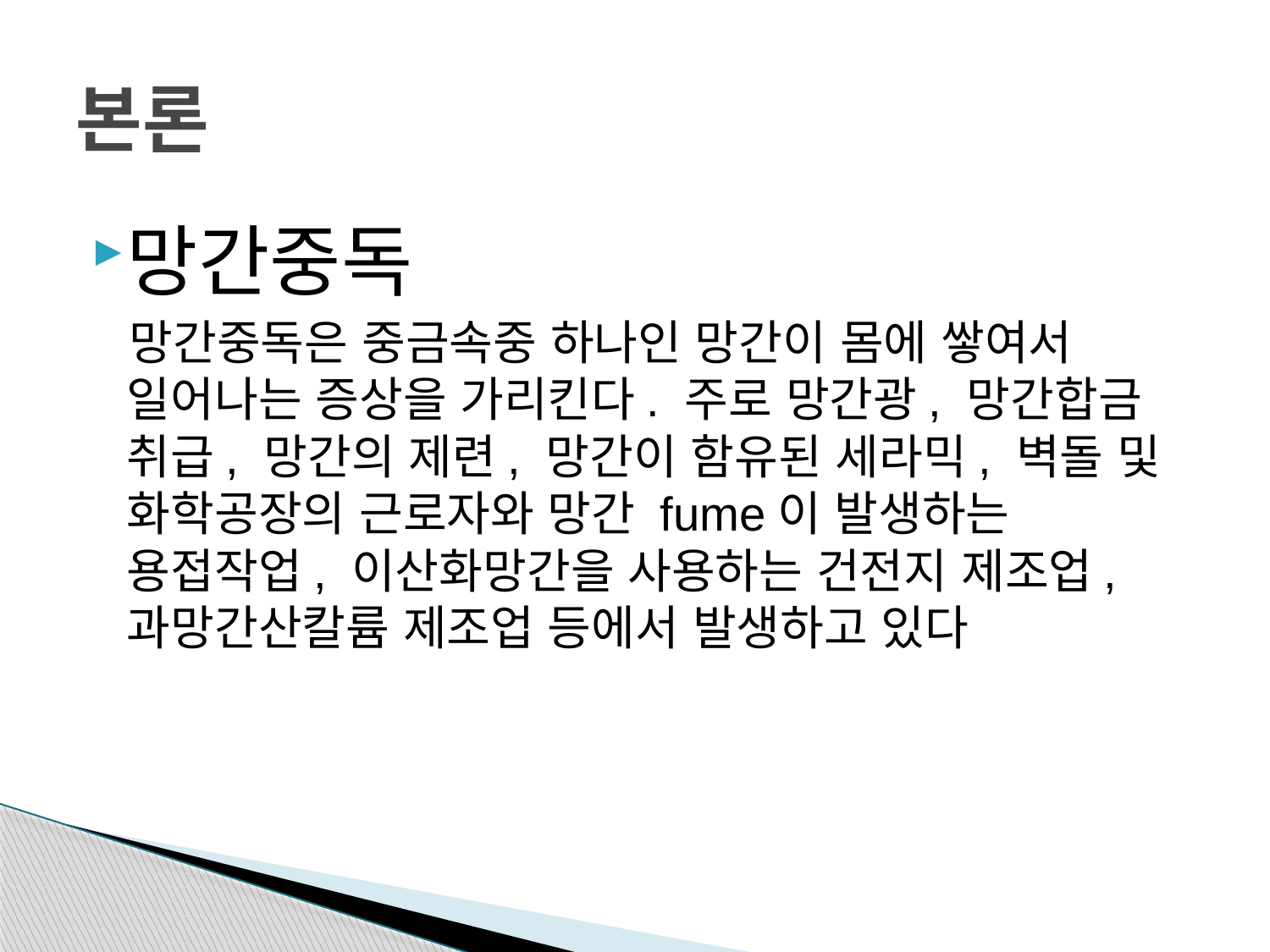

# 본론
망간중독
  망간중독은 중금속중 하나인 망간이 몸에 쌓여서 일어나는 증상을 가리킨다. 주로 망간광, 망간합금 취급, 망간의 제련, 망간이 함유된 세라믹, 벽돌 및 화학공장의 근로자와 망간 fume이 발생하는 용접작업, 이산화망간을 사용하는 건전지 제조업, 과망간산칼륨 제조업 등에서 발생하고 있다